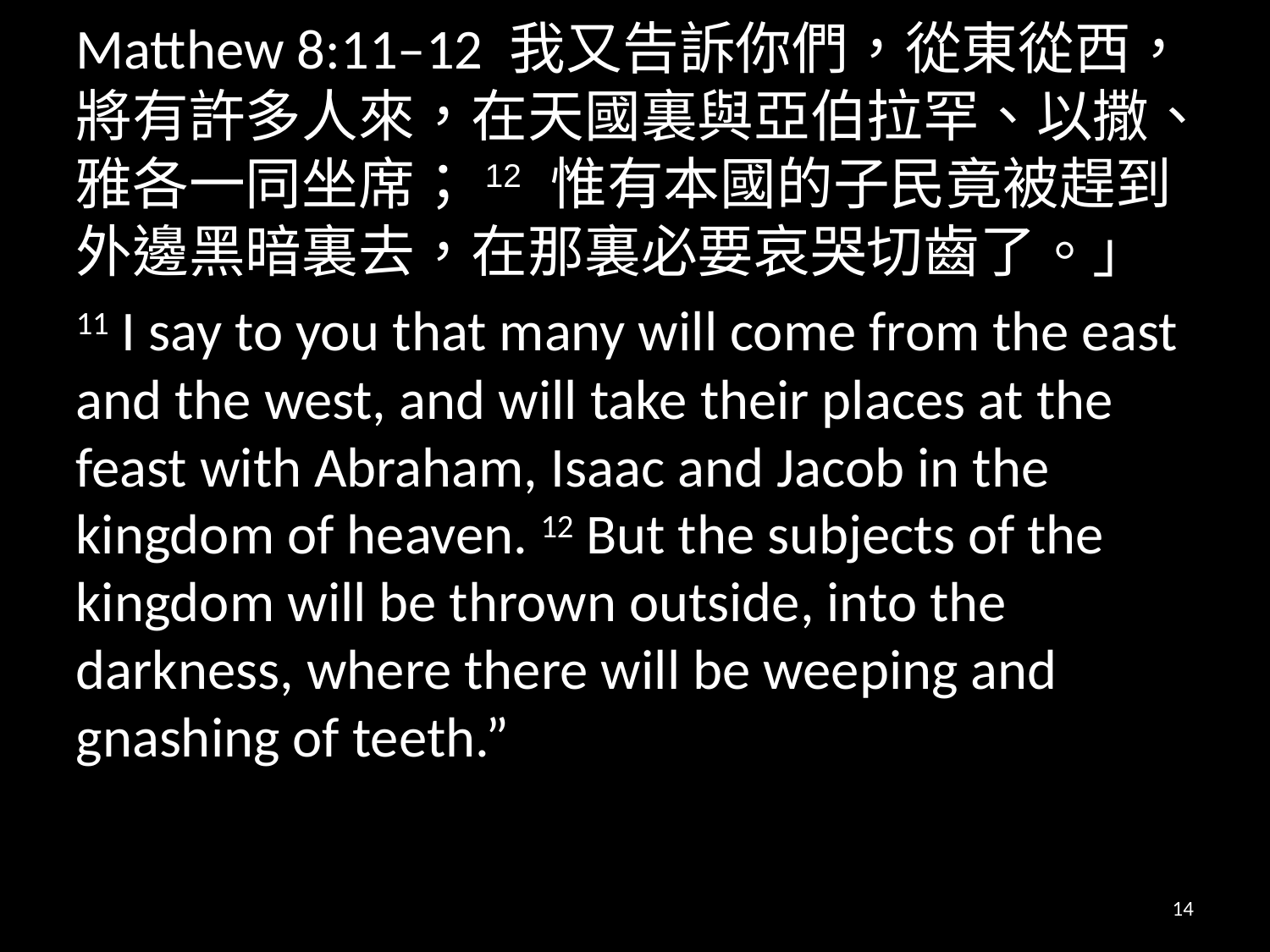

Matthew 8:11–12 我又告訴你們，從東從西，將有許多人來，在天國裏與亞伯拉罕、以撒、雅各一同坐席；12 惟有本國的子民竟被趕到外邊黑暗裏去，在那裏必要哀哭切齒了。」
11 I say to you that many will come from the east and the west, and will take their places at the feast with Abraham, Isaac and Jacob in the kingdom of heaven. 12 But the subjects of the kingdom will be thrown outside, into the darkness, where there will be weeping and gnashing of teeth.”

14